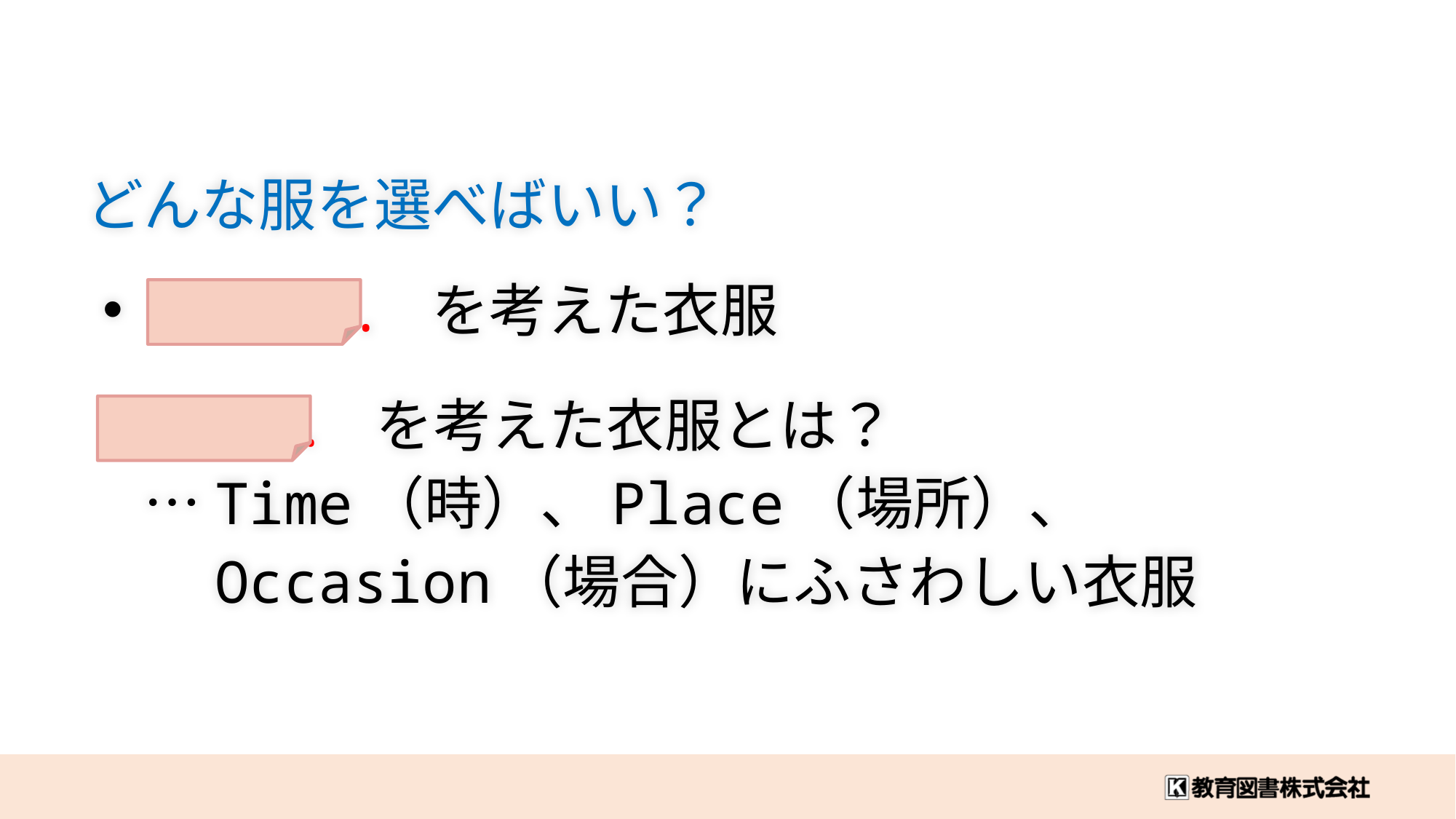

どんな服を選べばいい？
 T.P.O. を考えた衣服
 T.P.O. を考えた衣服とは？
　…Time（時）、Place（場所）、
　　Occasion（場合）にふさわしい衣服